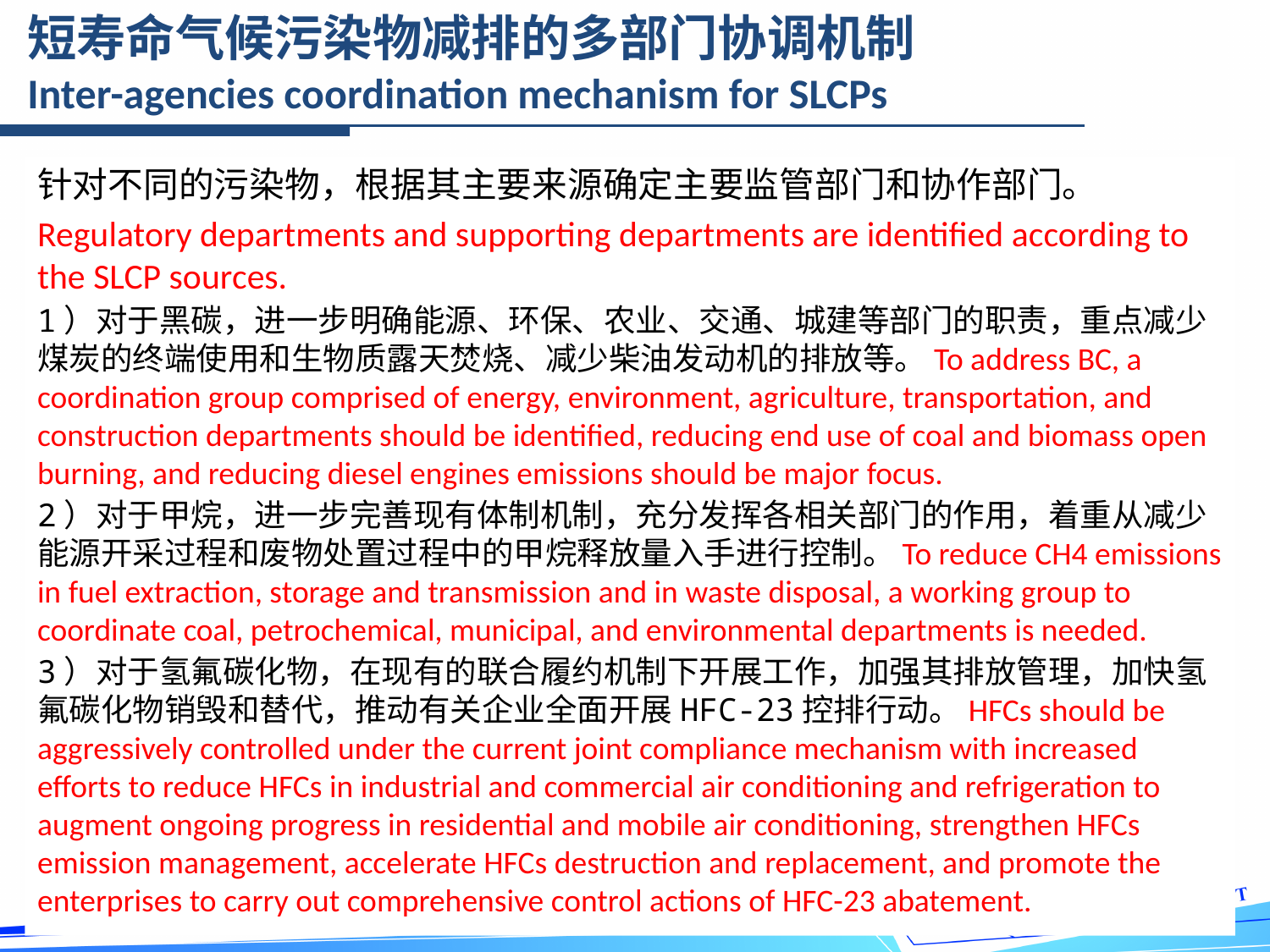

短寿命气候污染物减排的多部门协调机制
Inter-agencies coordination mechanism for SLCPs
针对不同的污染物，根据其主要来源确定主要监管部门和协作部门。
Regulatory departments and supporting departments are identified according to the SLCP sources.
1）对于黑碳，进一步明确能源、环保、农业、交通、城建等部门的职责，重点减少煤炭的终端使用和生物质露天焚烧、减少柴油发动机的排放等。To address BC, a coordination group comprised of energy, environment, agriculture, transportation, and construction departments should be identified, reducing end use of coal and biomass open burning, and reducing diesel engines emissions should be major focus.
2）对于甲烷，进一步完善现有体制机制，充分发挥各相关部门的作用，着重从减少能源开采过程和废物处置过程中的甲烷释放量入手进行控制。To reduce CH4 emissions in fuel extraction, storage and transmission and in waste disposal, a working group to coordinate coal, petrochemical, municipal, and environmental departments is needed.
3）对于氢氟碳化物，在现有的联合履约机制下开展工作，加强其排放管理，加快氢氟碳化物销毁和替代，推动有关企业全面开展HFC-23控排行动。HFCs should be aggressively controlled under the current joint compliance mechanism with increased efforts to reduce HFCs in industrial and commercial air conditioning and refrigeration to augment ongoing progress in residential and mobile air conditioning, strengthen HFCs emission management, accelerate HFCs destruction and replacement, and promote the enterprises to carry out comprehensive control actions of HFC-23 abatement.